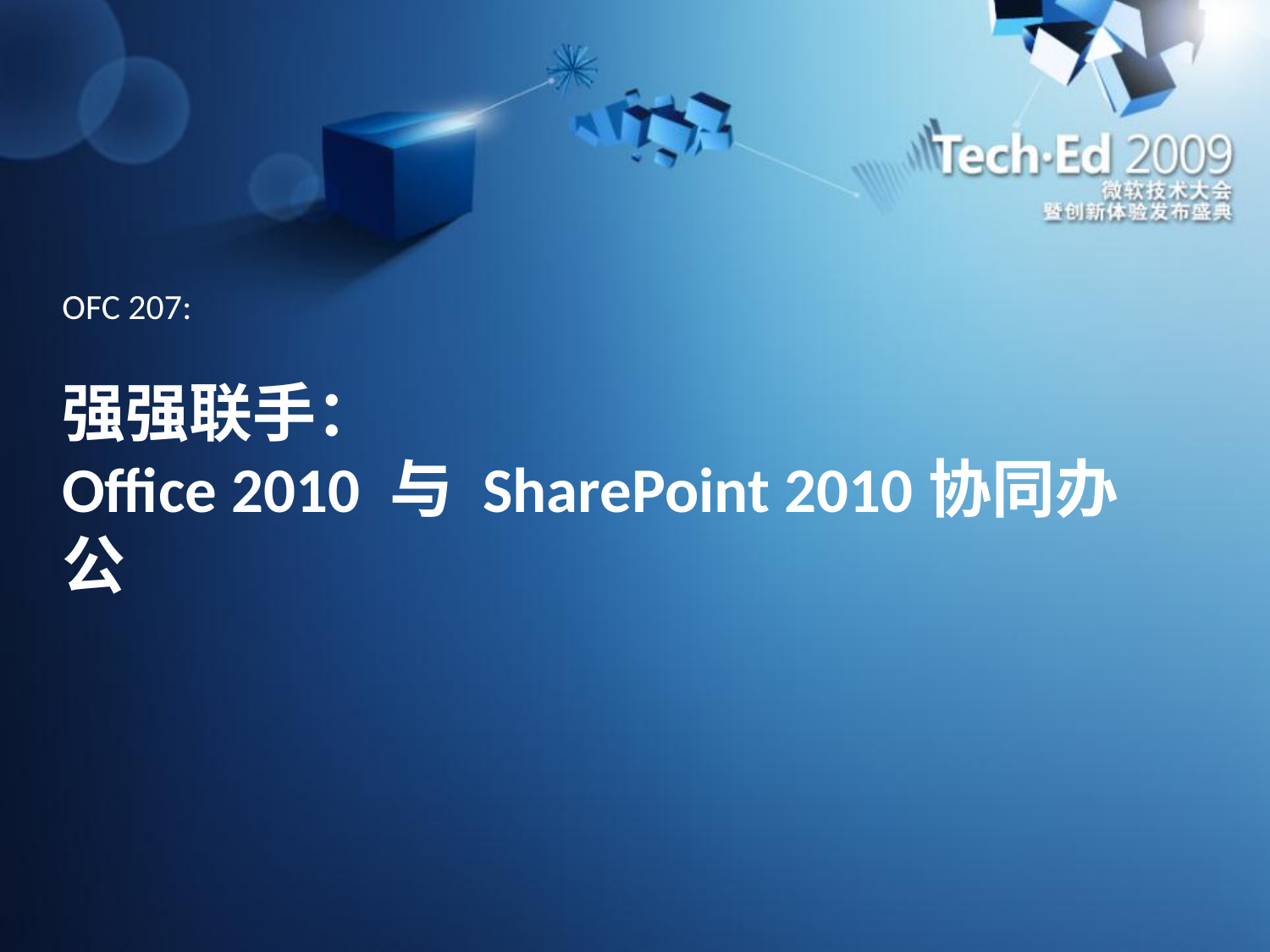

OFC 207:
# 强强联手： Office 2010 与 SharePoint 2010协同办公